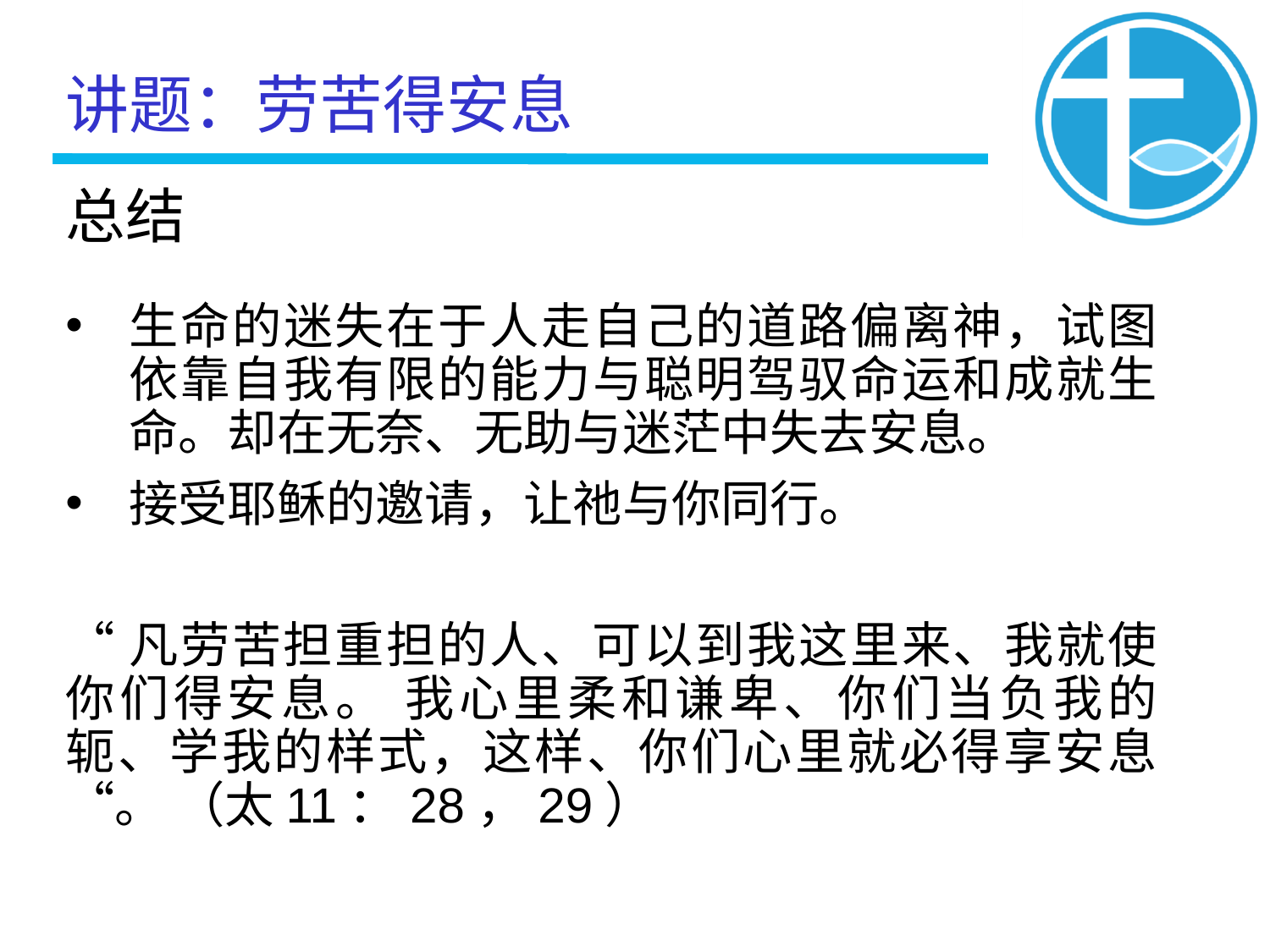

讲题：劳苦得安息
总结

生命的迷失在于人走自己的道路偏离神，试图依靠自我有限的能力与聪明驾驭命运和成就生命。却在无奈、无助与迷茫中失去安息。
接受耶稣的邀请，让祂与你同行。

“凡劳苦担重担的人、可以到我这里来、我就使你们得安息。 我心里柔和谦卑、你们当负我的轭、学我的样式，这样、你们心里就必得享安息“。 （太11：28，29）